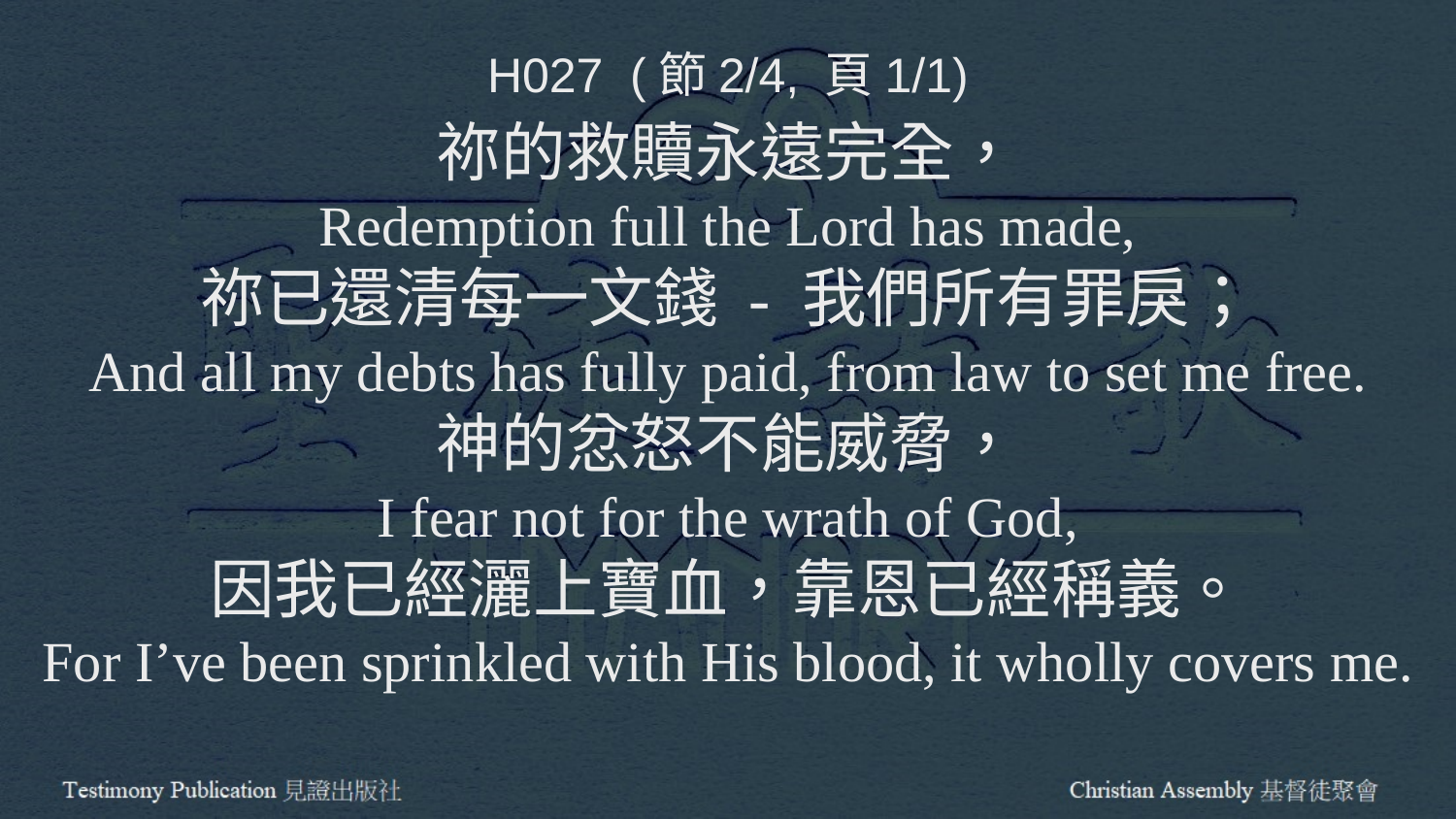

H027  (節2/4, 頁1/1)
祢的救贖永遠完全，
Redemption full the Lord has made,
祢已還清每一文錢 - 我們所有罪戾；
And all my debts has fully paid, from law to set me free.
神的忿怒不能威脅，
I fear not for the wrath of God,
因我已經灑上寶血，靠恩已經稱義。
For I’ve been sprinkled with His blood, it wholly covers me.